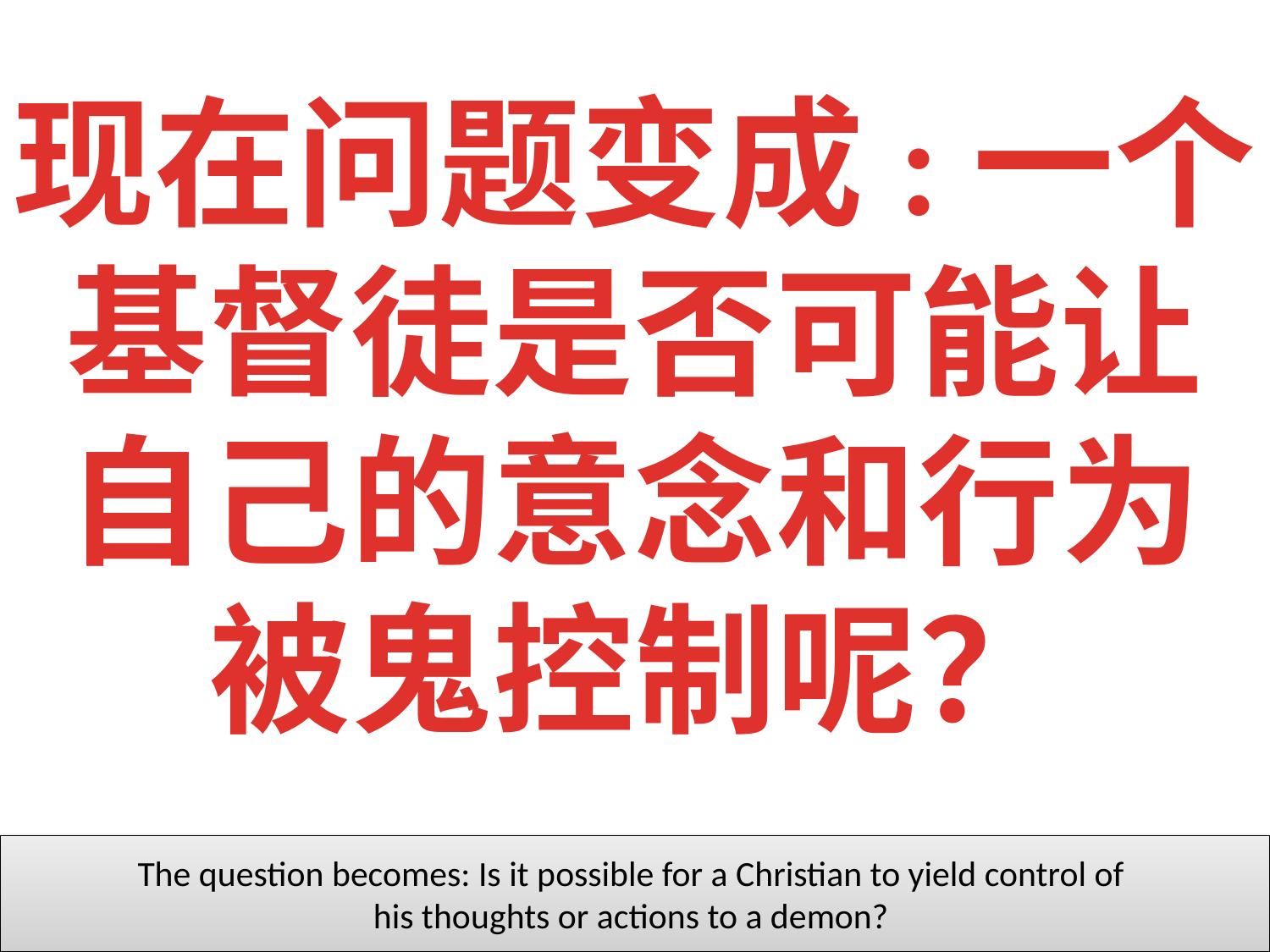

现在问题变成:一个基督徒是否可能让自己的意念和行为被鬼控制呢？
The question becomes: Is it possible for a Christian to yield control of
his thoughts or actions to a demon?